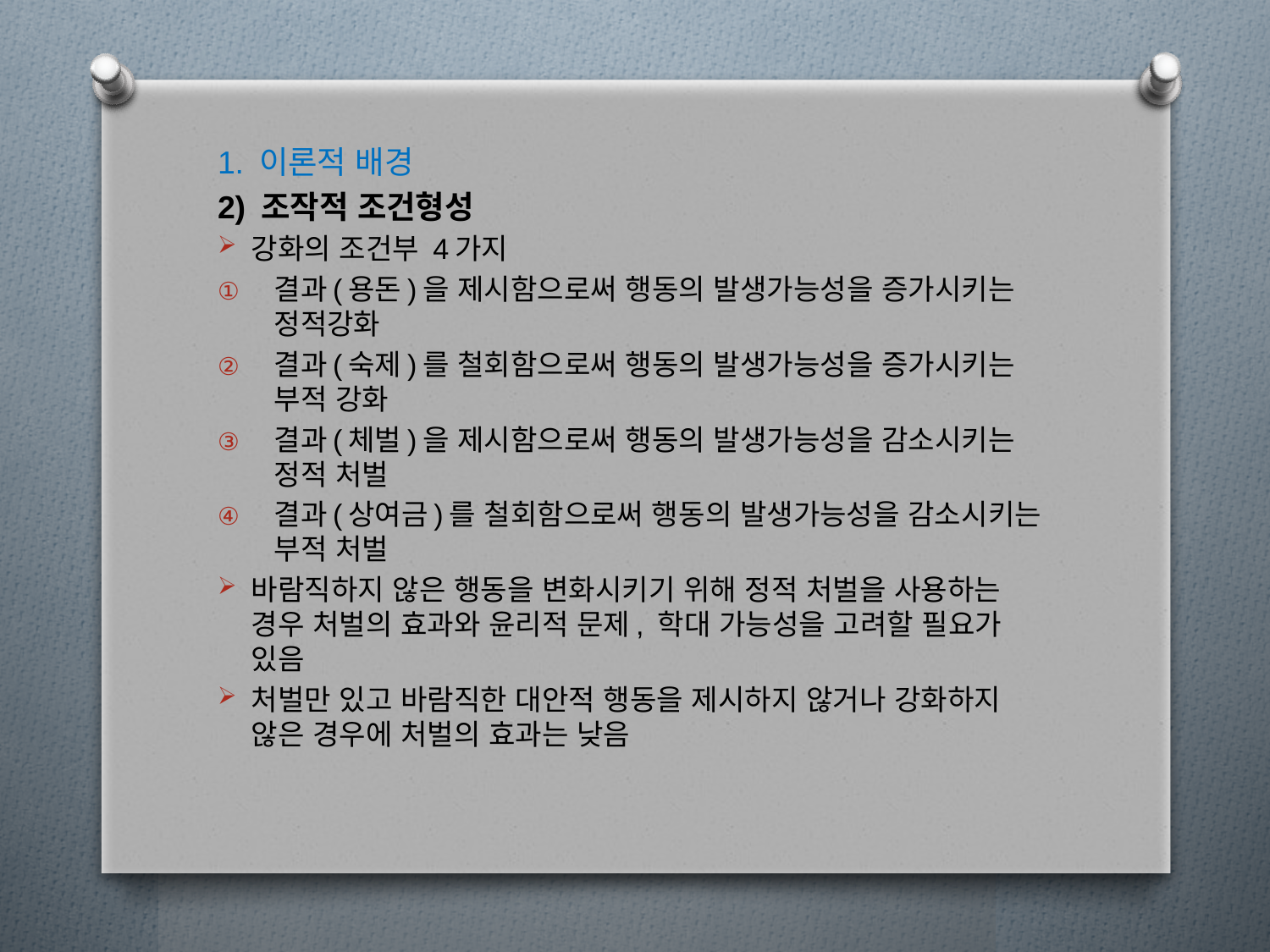

1. 이론적 배경
2) 조작적 조건형성
강화의 조건부 4가지
결과(용돈)을 제시함으로써 행동의 발생가능성을 증가시키는 정적강화
결과(숙제)를 철회함으로써 행동의 발생가능성을 증가시키는 부적 강화
결과(체벌)을 제시함으로써 행동의 발생가능성을 감소시키는 정적 처벌
결과(상여금)를 철회함으로써 행동의 발생가능성을 감소시키는 부적 처벌
바람직하지 않은 행동을 변화시키기 위해 정적 처벌을 사용하는 경우 처벌의 효과와 윤리적 문제, 학대 가능성을 고려할 필요가 있음
처벌만 있고 바람직한 대안적 행동을 제시하지 않거나 강화하지 않은 경우에 처벌의 효과는 낮음